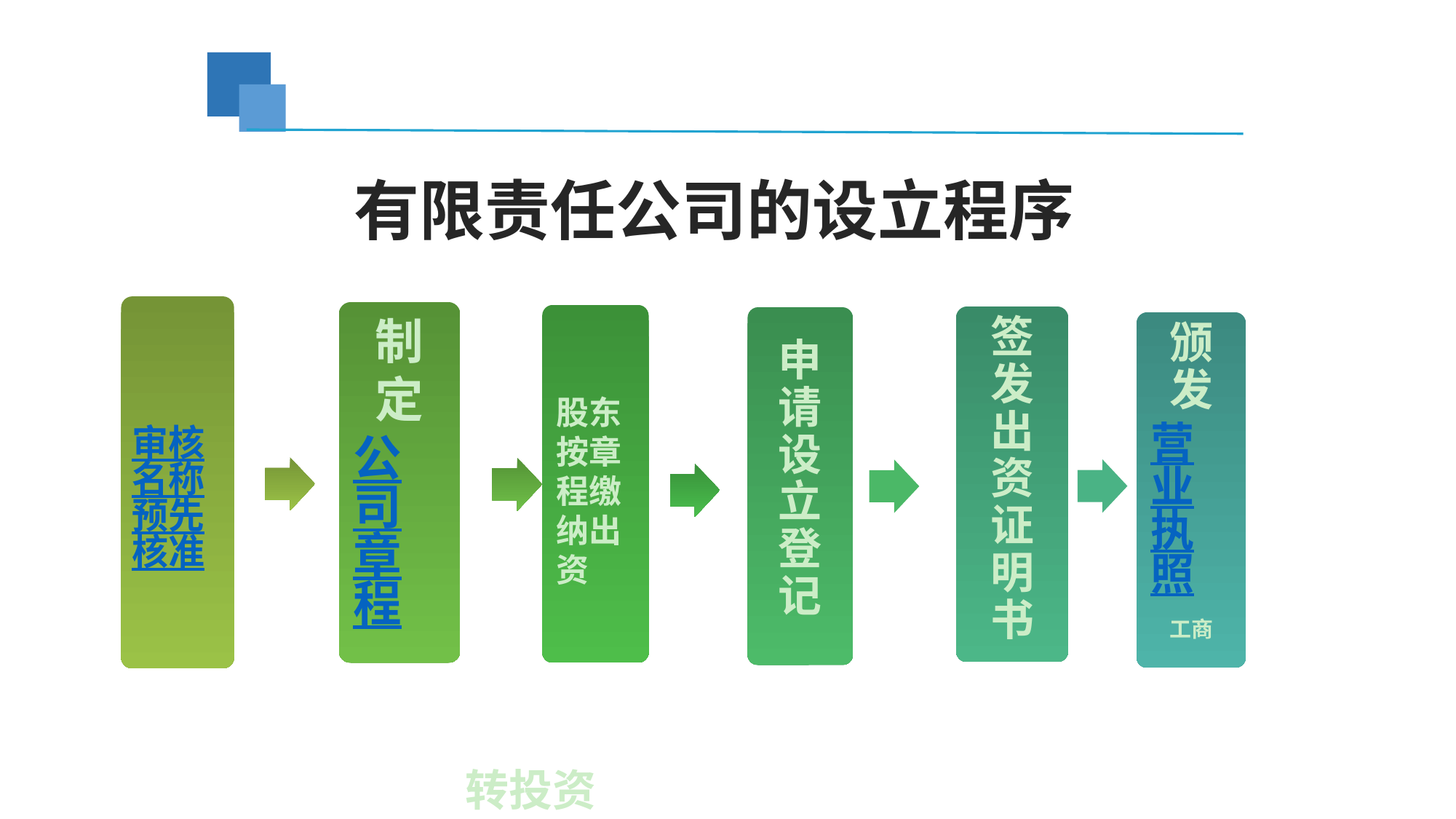

有限责任公司的设立程序

制定公司章程

股东按章程缴纳出资
签发出资证明书

申请设立登记
审核名称预先核准

颁发营业执照
工商

转投资